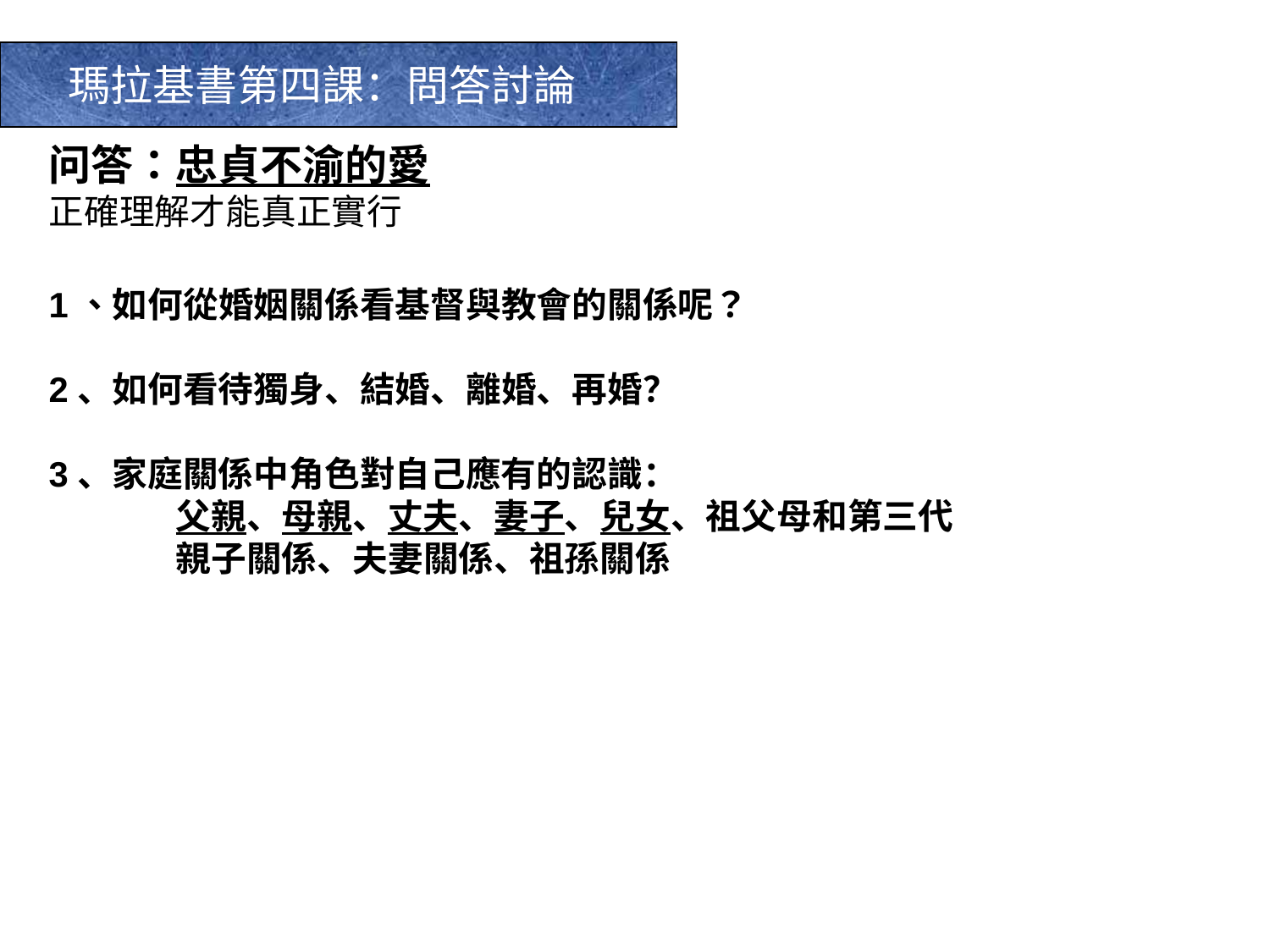

瑪拉基書第四課：問答討論
问答：忠貞不渝的愛
正確理解才能真正實行

1、如何從婚姻關係看基督與教會的關係呢？

2、如何看待獨身、結婚、離婚、再婚？

3、家庭關係中角色對自己應有的認識：
	父親、母親、丈夫、妻子、兒女、祖父母和第三代
	親子關係、夫妻關係、祖孫關係